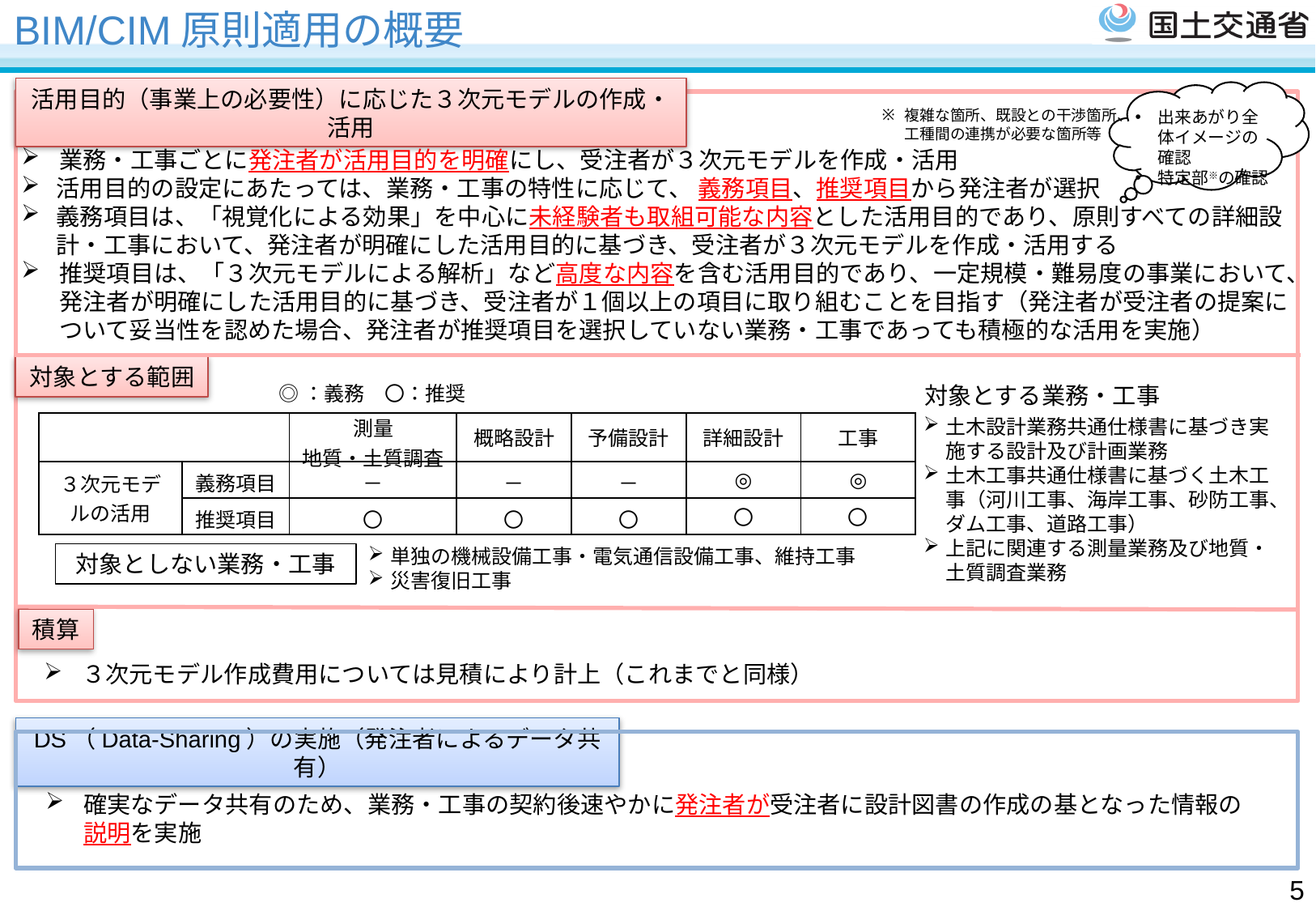

# BIM/CIM原則適用の概要

活用目的（事業上の必要性）に応じた３次元モデルの作成・活用
複雑な箇所、既設との干渉箇所、工種間の連携が必要な箇所等
出来あがり全体イメージの確認
特定部※の確認
業務・工事ごとに発注者が活用目的を明確にし、受注者が３次元モデルを作成・活用
活用目的の設定にあたっては、業務・工事の特性に応じて、 義務項目、推奨項目から発注者が選択
義務項目は、「視覚化による効果」を中心に未経験者も取組可能な内容とした活用目的であり、原則すべての詳細設計・工事において、発注者が明確にした活用目的に基づき、受注者が３次元モデルを作成・活用する
推奨項目は、「３次元モデルによる解析」など高度な内容を含む活用目的であり、一定規模・難易度の事業において、発注者が明確にした活用目的に基づき、受注者が１個以上の項目に取り組むことを目指す（発注者が受注者の提案について妥当性を認めた場合、発注者が推奨項目を選択していない業務・工事であっても積極的な活用を実施）
対象とする範囲
◎：義務　〇：推奨
対象とする業務・工事
土木設計業務共通仕様書に基づき実施する設計及び計画業務
土木工事共通仕様書に基づく土木工事（河川工事、海岸工事、砂防工事、ダム工事、道路工事）
上記に関連する測量業務及び地質・土質調査業務
|  |  | 測量 地質・土質調査 | 概略設計 | 予備設計 | 詳細設計 | 工事 |
| --- | --- | --- | --- | --- | --- | --- |
| ３次元モデルの活用 | 義務項目 | － | － | － | ◎ | ◎ |
|  | 推奨項目 | 〇 | 〇 | 〇 | 〇 | 〇 |
単独の機械設備工事・電気通信設備工事、維持工事
災害復旧工事
対象としない業務・工事
積算
３次元モデル作成費用については見積により計上（これまでと同様）
DS（Data-Sharing）の実施（発注者によるデータ共有）

確実なデータ共有のため、業務・工事の契約後速やかに発注者が受注者に設計図書の作成の基となった情報の
説明を実施
5